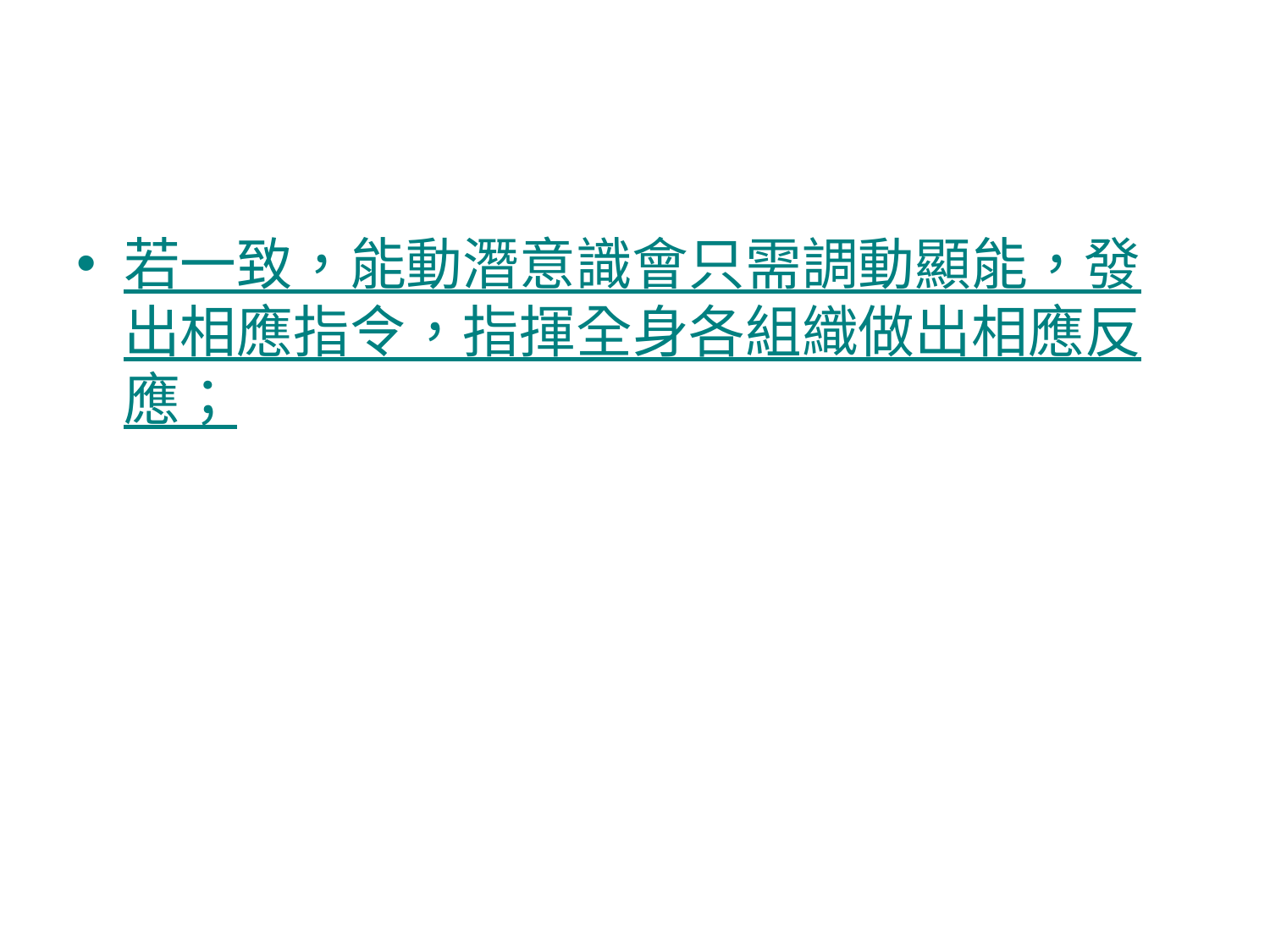

若一致，能動潛意識會只需調動顯能，發出相應指令，指揮全身各組織做出相應反應；